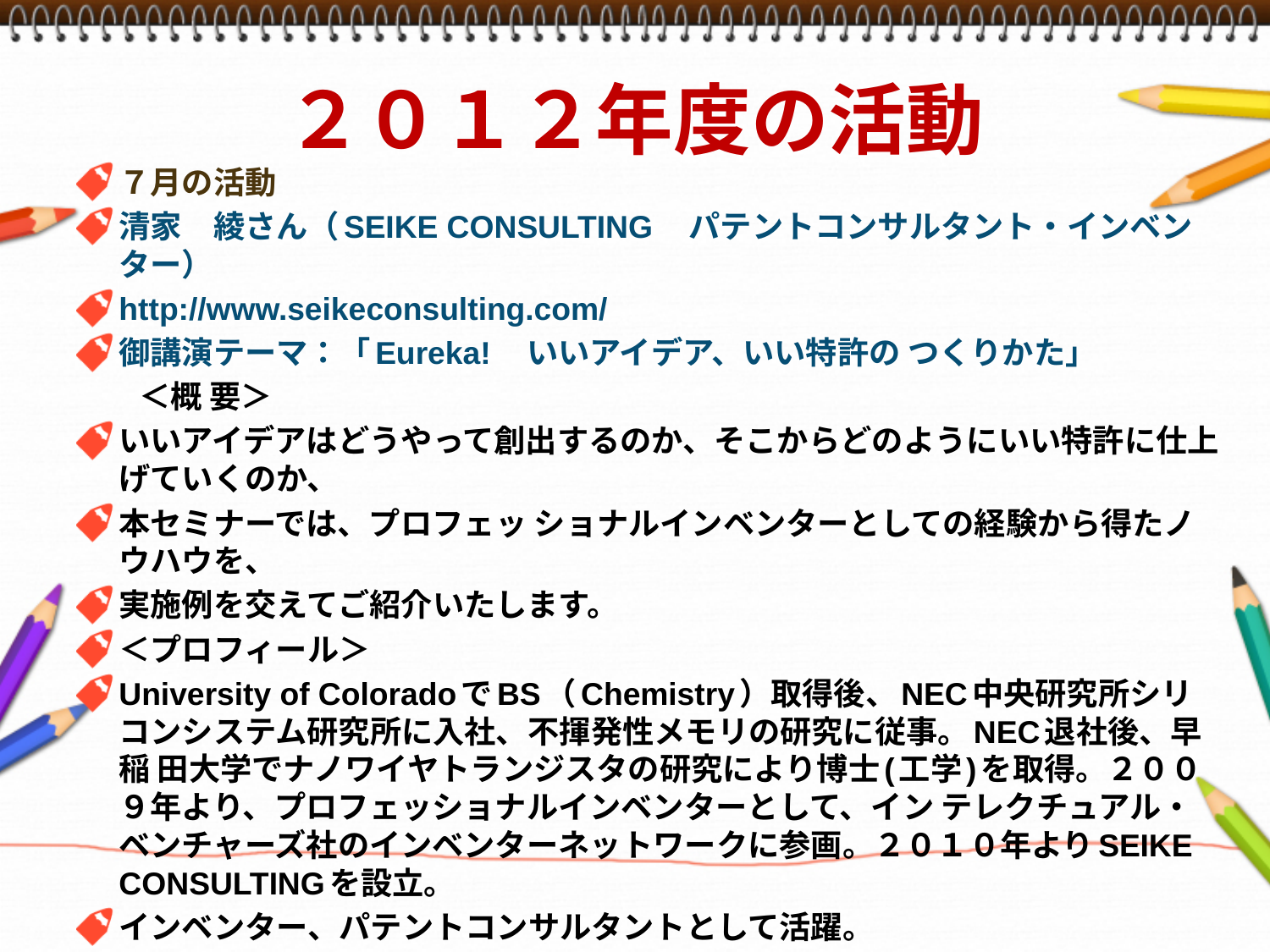

# ２０１２年度の活動
７月の活動
清家　綾さん（SEIKE CONSULTING　パテントコンサルタント・インベンター）
http://www.seikeconsulting.com/
御講演テーマ：「Eureka!　いいアイデア、いい特許の つくりかた」
　　＜概 要＞
いいアイデアはどうやって創出するのか、そこからどのようにいい特許に仕上げていくのか、
本セミナーでは、プロフェッ ショナルインベンターとしての経験から得たノウハウを、
実施例を交えてご紹介いたします。
＜プロフィール＞
University of ColoradoでBS（Chemistry）取得後、NEC中央研究所シリコンシステム研究所に入社、不揮発性メモリの研究に従事。NEC退社後、早稲 田大学でナノワイヤトランジスタの研究により博士(工学)を取得。２００９年より、プロフェッショナルインベンターとして、イン テレクチュアル・ベンチャーズ社のインベンターネットワークに参画。２０１０年よりSEIKE CONSULTINGを設立。
インベンター、パテントコンサルタントとして活躍。